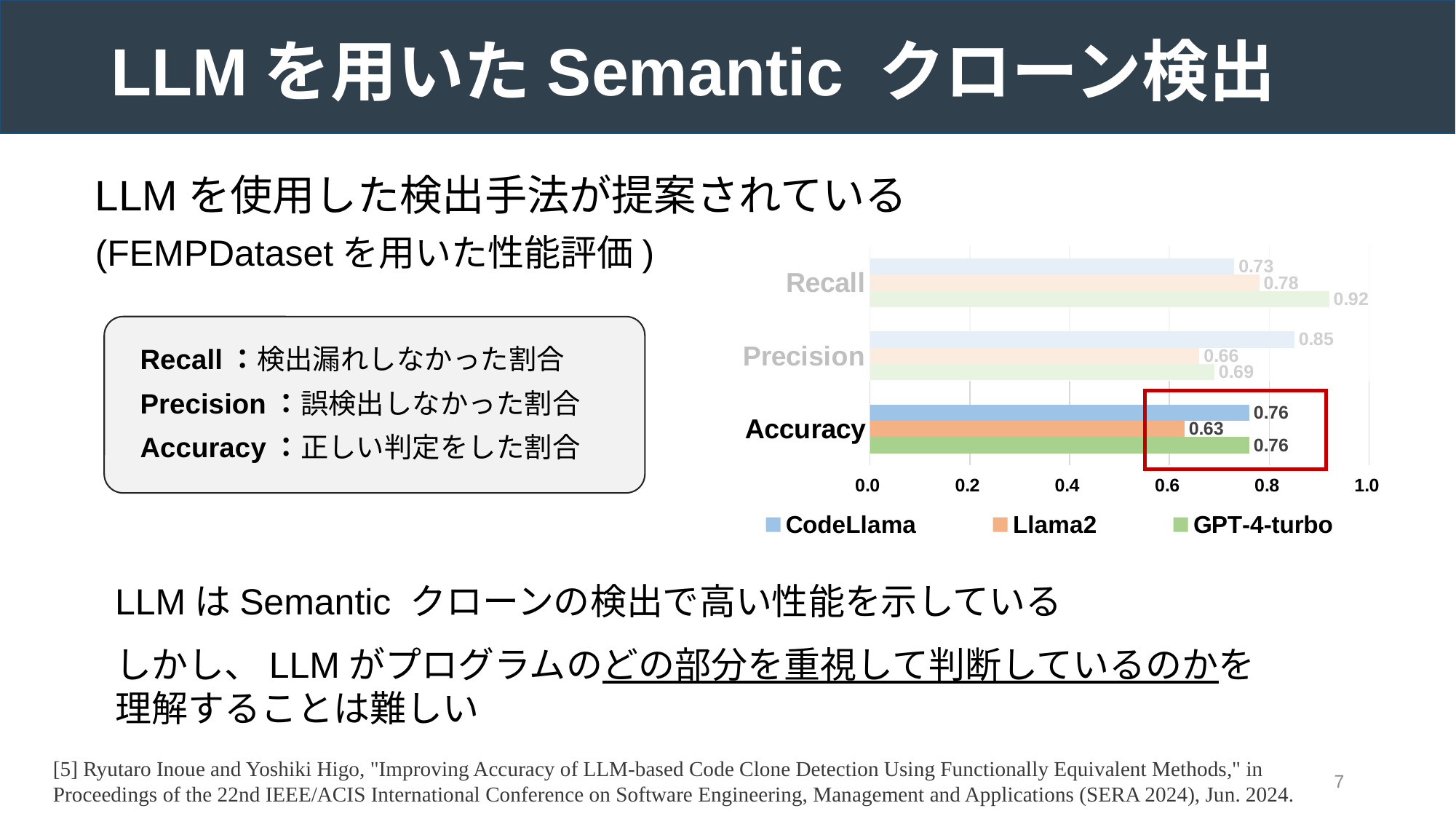

# LLMを用いたSemantic クローン検出
LLMを使用した検出手法が提案されている
(FEMPDatasetを用いた性能評価)

### Chart

| Category | GPT-4-turbo | Llama2 | CodeLlama |
|---|---|---|---|
| Accuracy | 0.76 | 0.63 | 0.76 |
| Precision | 0.69 | 0.66 | 0.85 |
| Recall | 0.92 | 0.78 | 0.73 |
Recall：検出漏れしなかった割合
Precision：誤検出しなかった割合
Accuracy：正しい判定をした割合

LLMはSemantic クローンの検出で高い性能を示している

しかし、LLMがプログラムのどの部分を重視して判断しているのかを
理解することは難しい
[5] Ryutaro Inoue and Yoshiki Higo, "Improving Accuracy of LLM-based Code Clone Detection Using Functionally Equivalent Methods," in Proceedings of the 22nd IEEE/ACIS International Conference on Software Engineering, Management and Applications (SERA 2024), Jun. 2024.
7